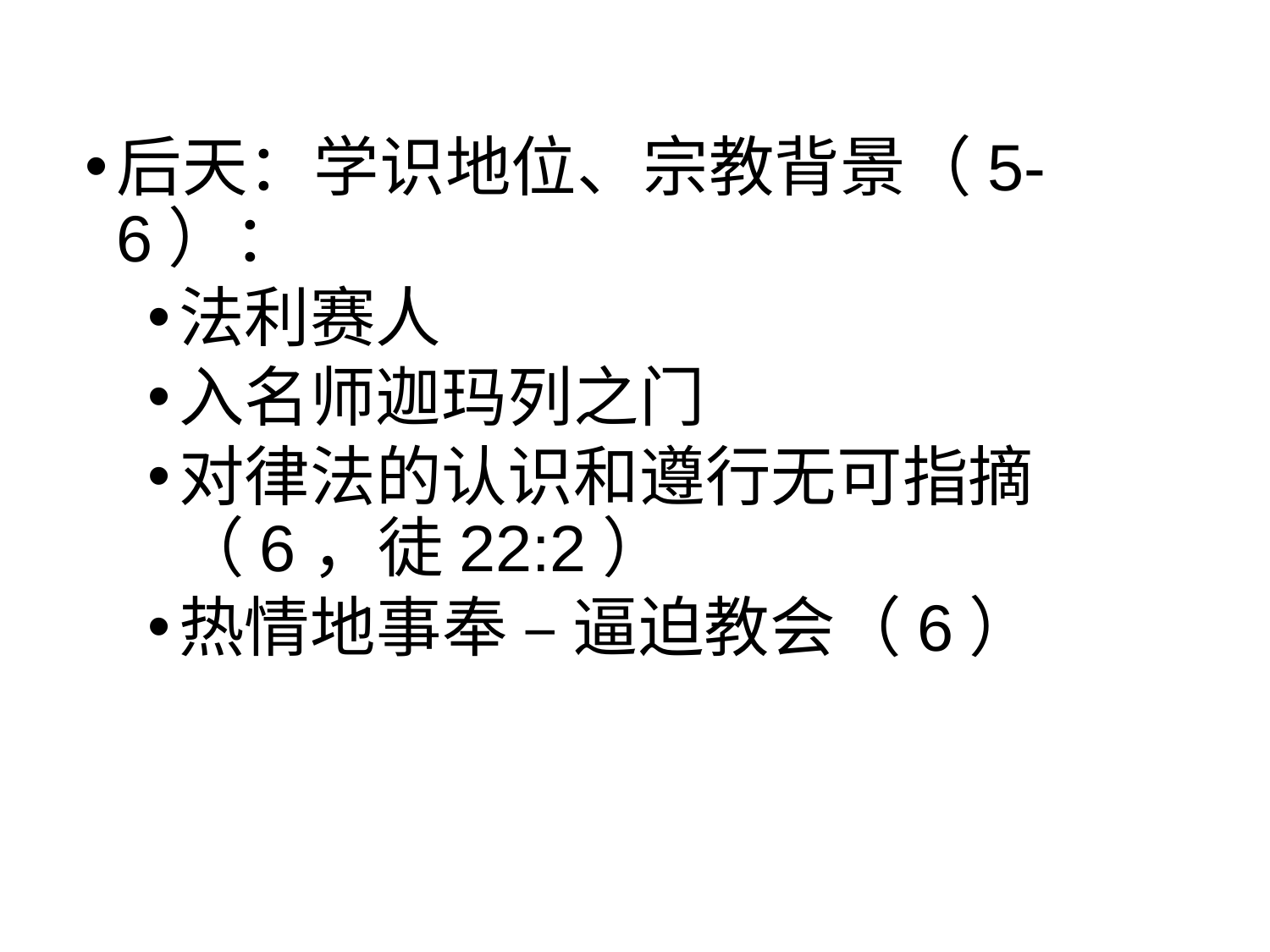

后天：学识地位、宗教背景（5-6）：
法利赛人
入名师迦玛列之门
对律法的认识和遵行无可指摘（6，徒22:2）
热情地事奉 – 逼迫教会（6）